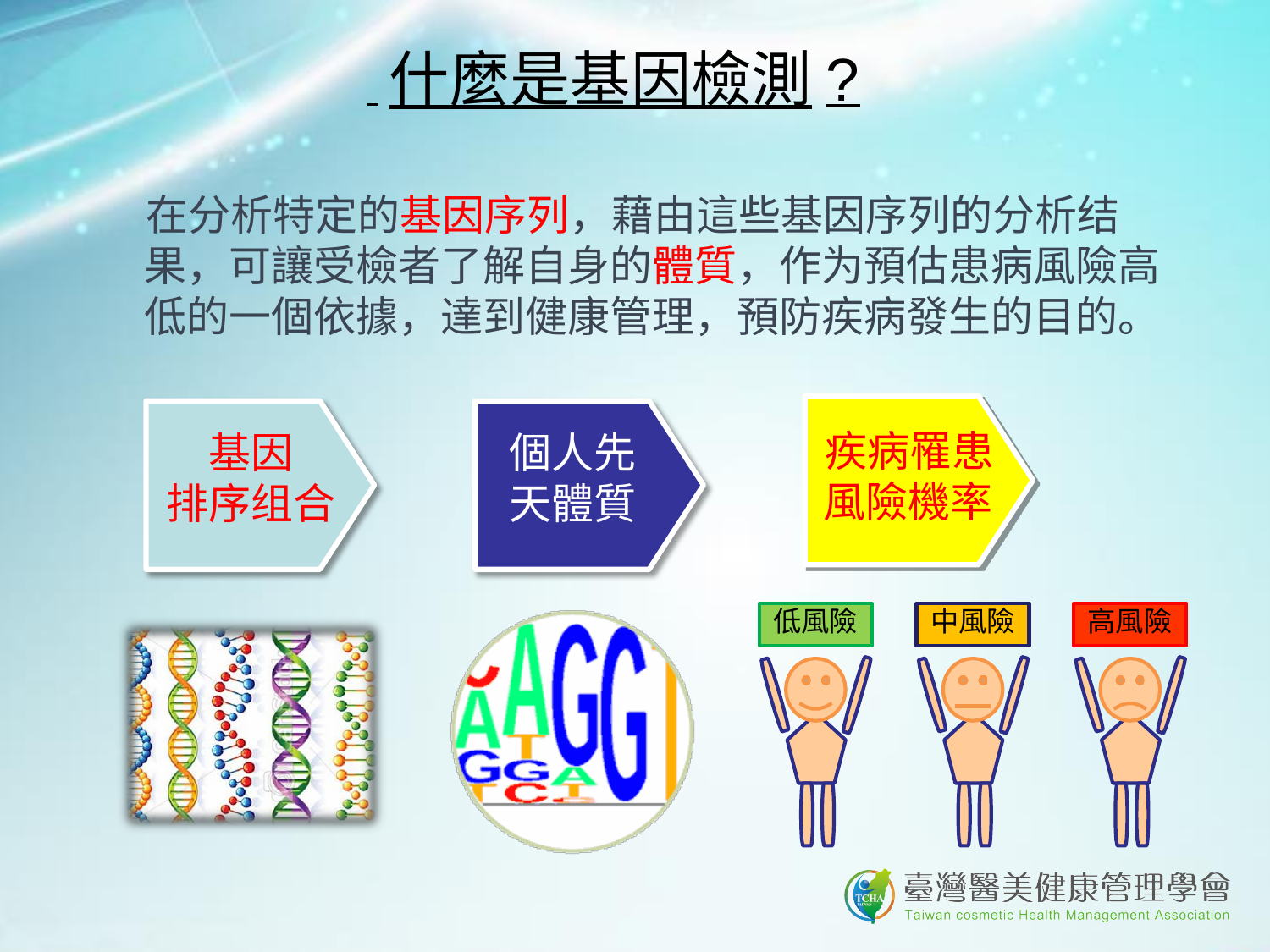

# 什麼是基因檢測?
在分析特定的基因序列，藉由這些基因序列的分析结 果，可讓受檢者了解自身的體質，作为預估患病風險高 低的一個依據，達到健康管理，預防疾病發生的目的。

疾病罹患 風險機率
基因
排序组合
個人先
天體質

低風險

中風險

高風險